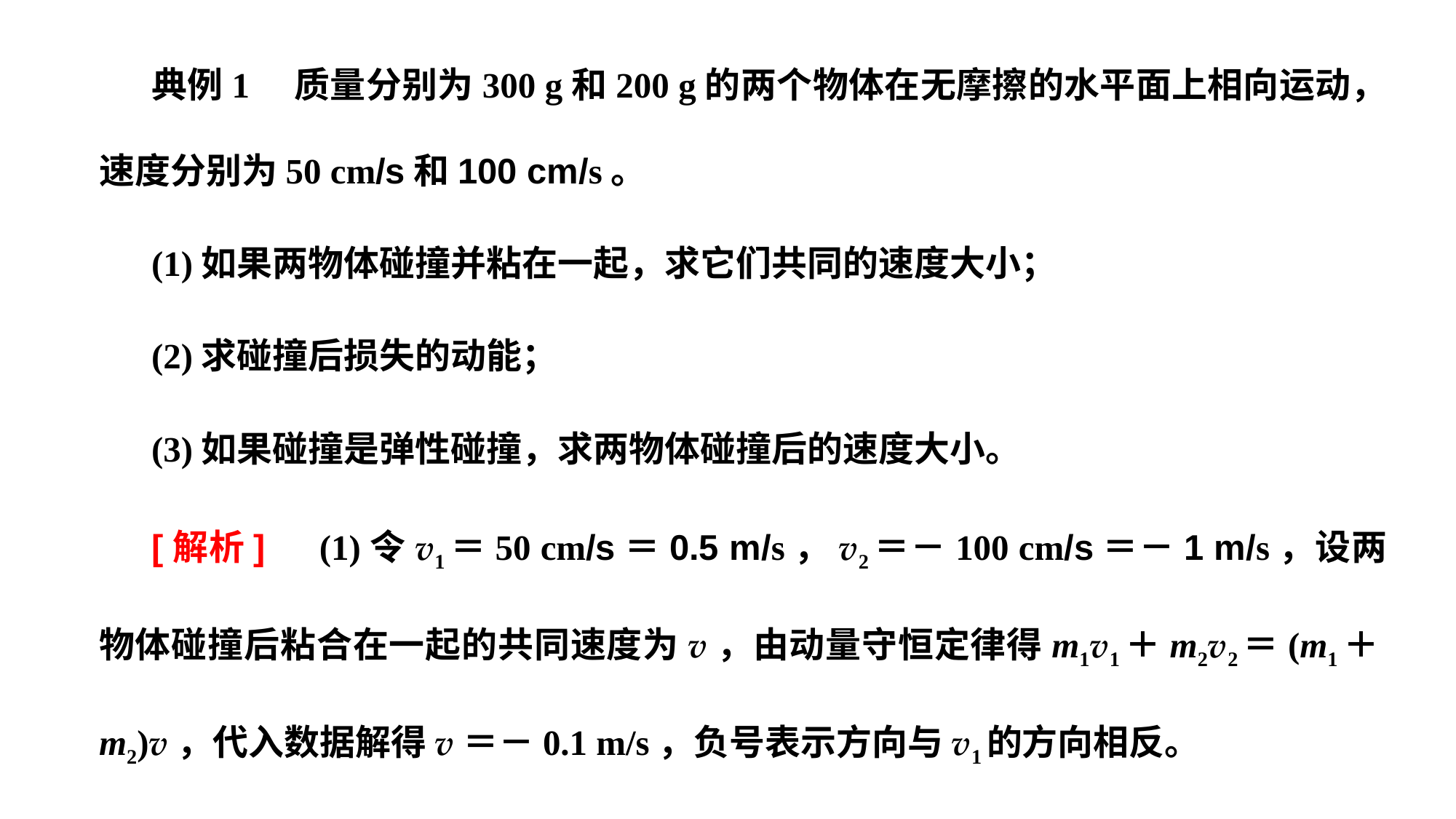

典例1　质量分别为300 g和200 g的两个物体在无摩擦的水平面上相向运动，速度分别为50 cm/s和100 cm/s。
(1)如果两物体碰撞并粘在一起，求它们共同的速度大小；
(2)求碰撞后损失的动能；
(3)如果碰撞是弹性碰撞，求两物体碰撞后的速度大小。
[解析]　(1)令v1＝50 cm/s＝0.5 m/s，v2＝－100 cm/s＝－1 m/s，设两物体碰撞后粘合在一起的共同速度为v，由动量守恒定律得m1v1＋m2v2＝(m1＋m2)v，代入数据解得v＝－0.1 m/s，负号表示方向与v1的方向相反。